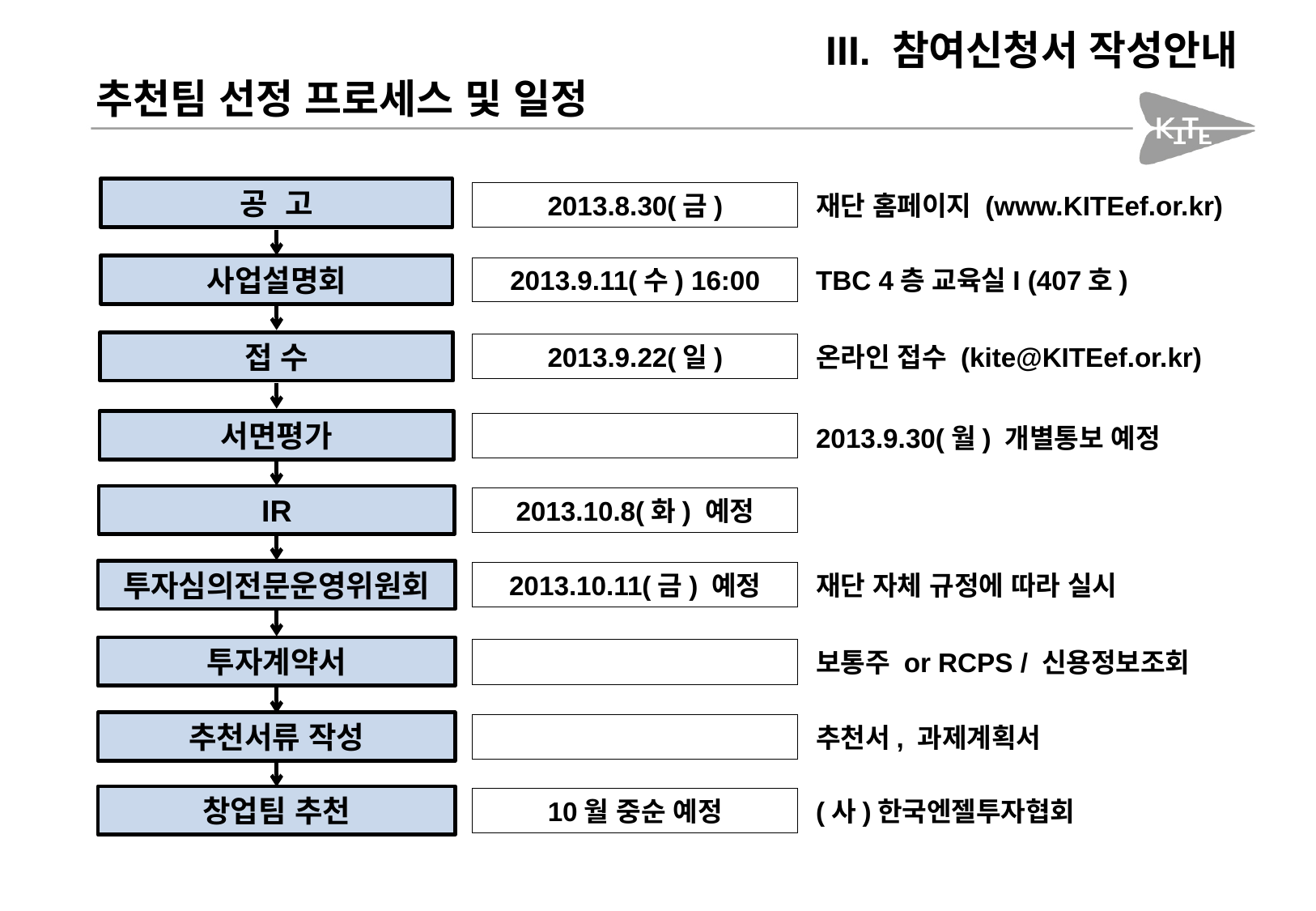

III. 참여신청서 작성안내
추천팀 선정 프로세스 및 일정
공  고
2013.8.30(금)
재단 홈페이지 (www.KITEef.or.kr)
사업설명회
2013.9.11(수) 16:00
TBC 4층 교육실I (407호)
접 수
2013.9.22(일)
온라인 접수 (kite@KITEef.or.kr)
서면평가

2013.9.30(월) 개별통보 예정
IR
2013.10.8(화) 예정
투자심의전문운영위원회
2013.10.11(금) 예정
재단 자체 규정에 따라 실시
투자계약서

보통주 or RCPS / 신용정보조회
추천서류 작성

추천서, 과제계획서
창업팀 추천
10월 중순 예정
(사)한국엔젤투자협회